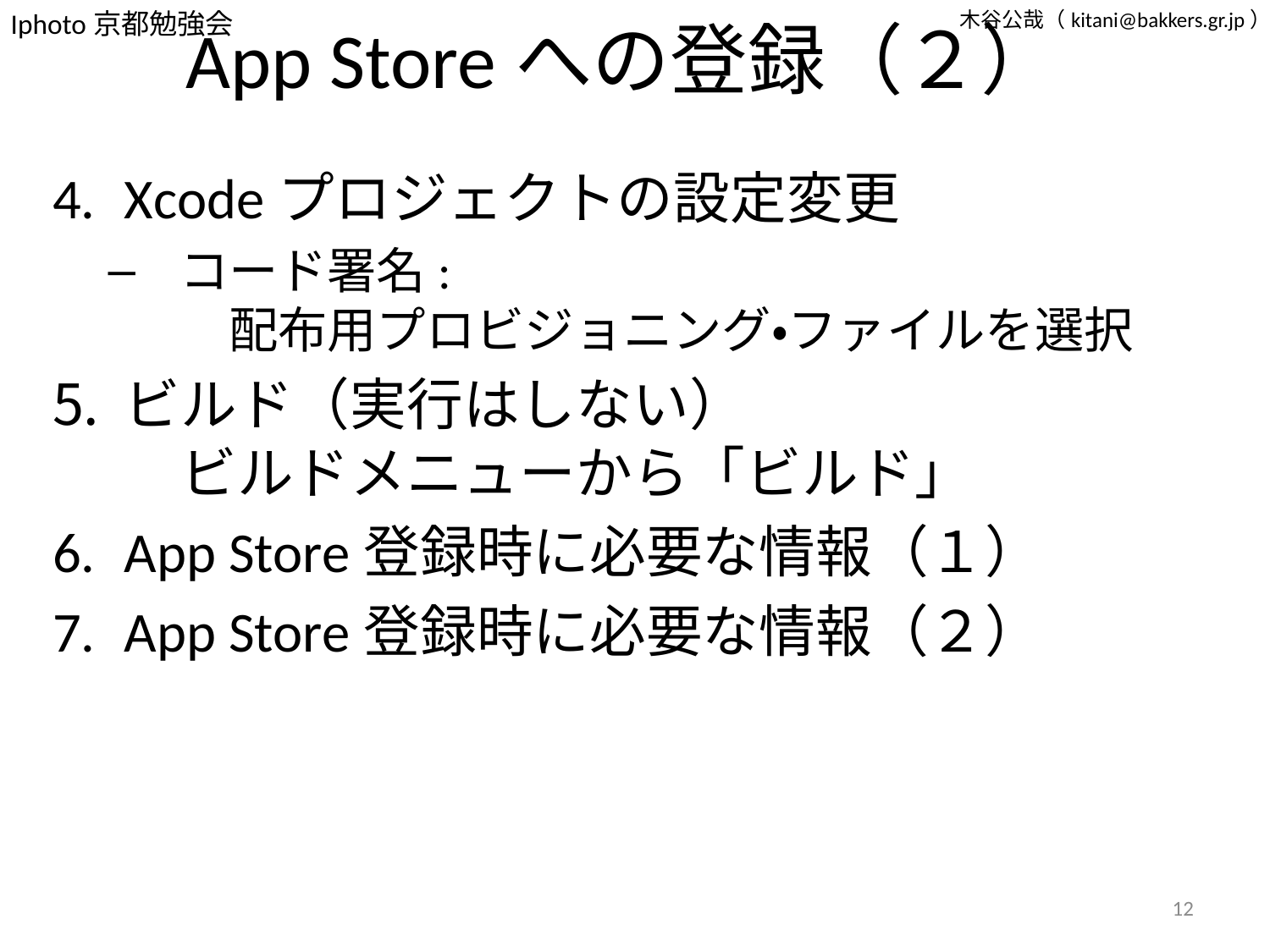

# App Storeへの登録（２）
Xcodeプロジェクトの設定変更
コード署名:
　配布用プロビジョニング・ファイルを選択
ビルド（実行はしない）
　ビルドメニューから「ビルド」
App Store登録時に必要な情報（１）
App Store登録時に必要な情報（２）

12